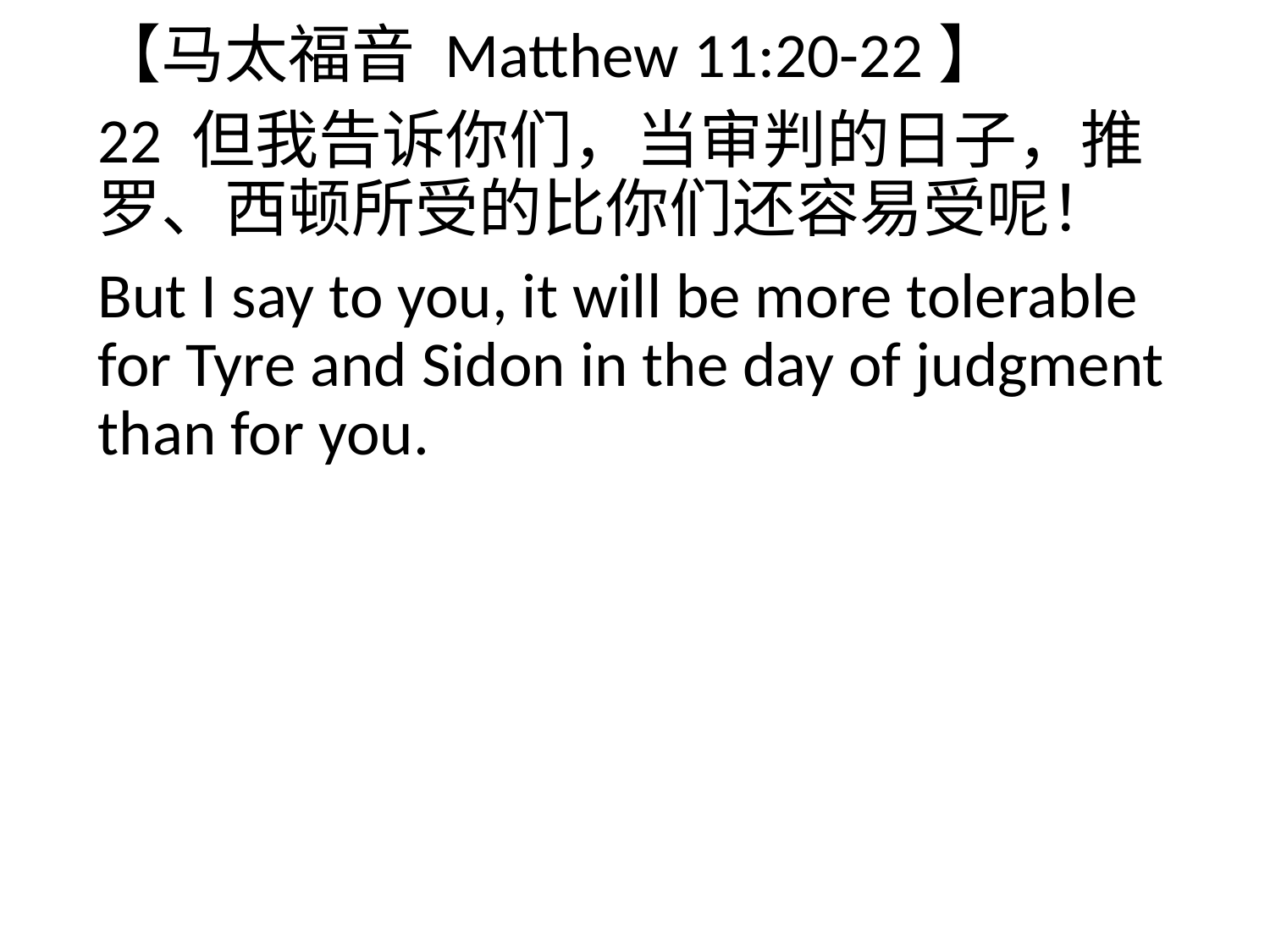

【马太福音 Matthew 11:20-22】
22 但我告诉你们，当审判的日子，推罗、西顿所受的比你们还容易受呢！
But I say to you, it will be more tolerable for Tyre and Sidon in the day of judgment than for you.